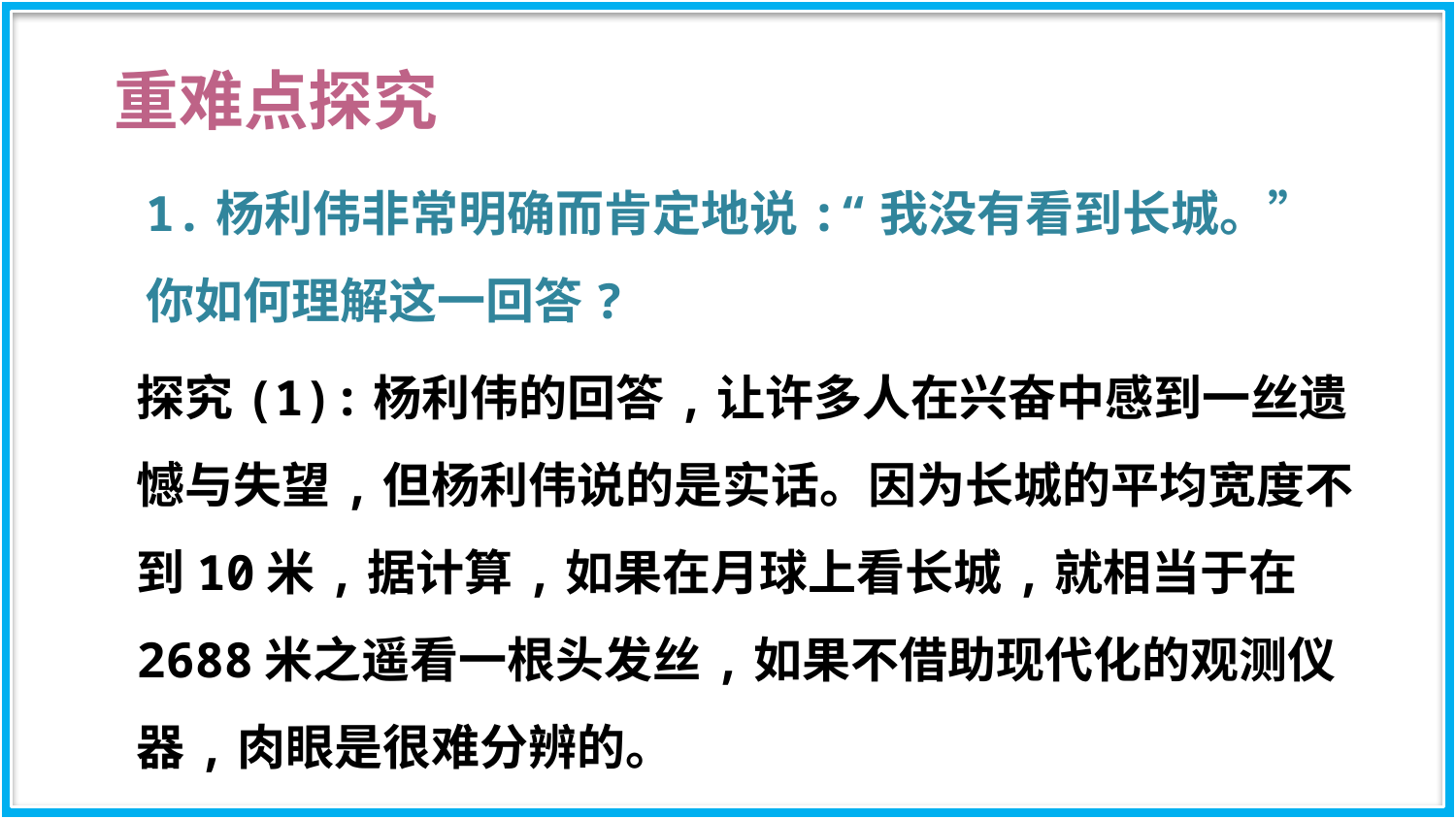

重难点探究
1.杨利伟非常明确而肯定地说:“我没有看到长城。”你如何理解这一回答?
探究(1):杨利伟的回答,让许多人在兴奋中感到一丝遗憾与失望,但杨利伟说的是实话。因为长城的平均宽度不到10米,据计算,如果在月球上看长城,就相当于在2688米之遥看一根头发丝,如果不借助现代化的观测仪器,肉眼是很难分辨的。